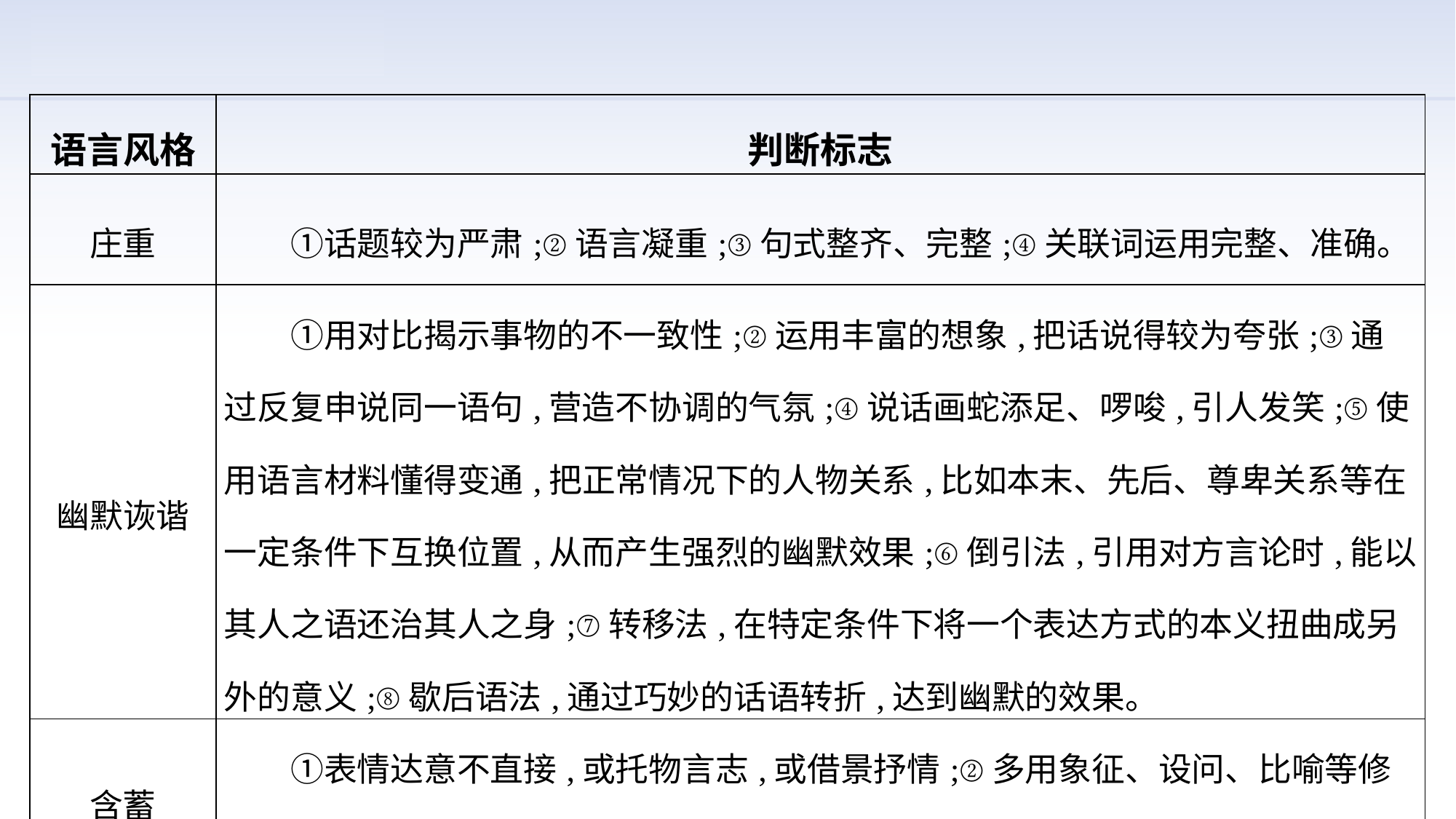

| 语言风格 | 判断标志 |
| --- | --- |
| 庄重 | ①话题较为严肃;②语言凝重;③句式整齐、完整;④关联词运用完整、准确。 |
| 幽默诙谐 | ①用对比揭示事物的不一致性;②运用丰富的想象,把话说得较为夸张;③通过反复申说同一语句,营造不协调的气氛;④说话画蛇添足、啰唆,引人发笑;⑤使用语言材料懂得变通,把正常情况下的人物关系,比如本末、先后、尊卑关系等在一定条件下互换位置,从而产生强烈的幽默效果;⑥倒引法,引用对方言论时,能以其人之语还治其人之身;⑦转移法,在特定条件下将一个表达方式的本义扭曲成另外的意义;⑧歇后语法,通过巧妙的话语转折,达到幽默的效果。 |
| 含蓄 | ①表情达意不直接,或托物言志,或借景抒情;②多用象征、设问、比喻等修辞手法。 |
| 清新雅致 | ①情感怡然;②景物优美明丽;③用语新颖别致,清新自然。 |